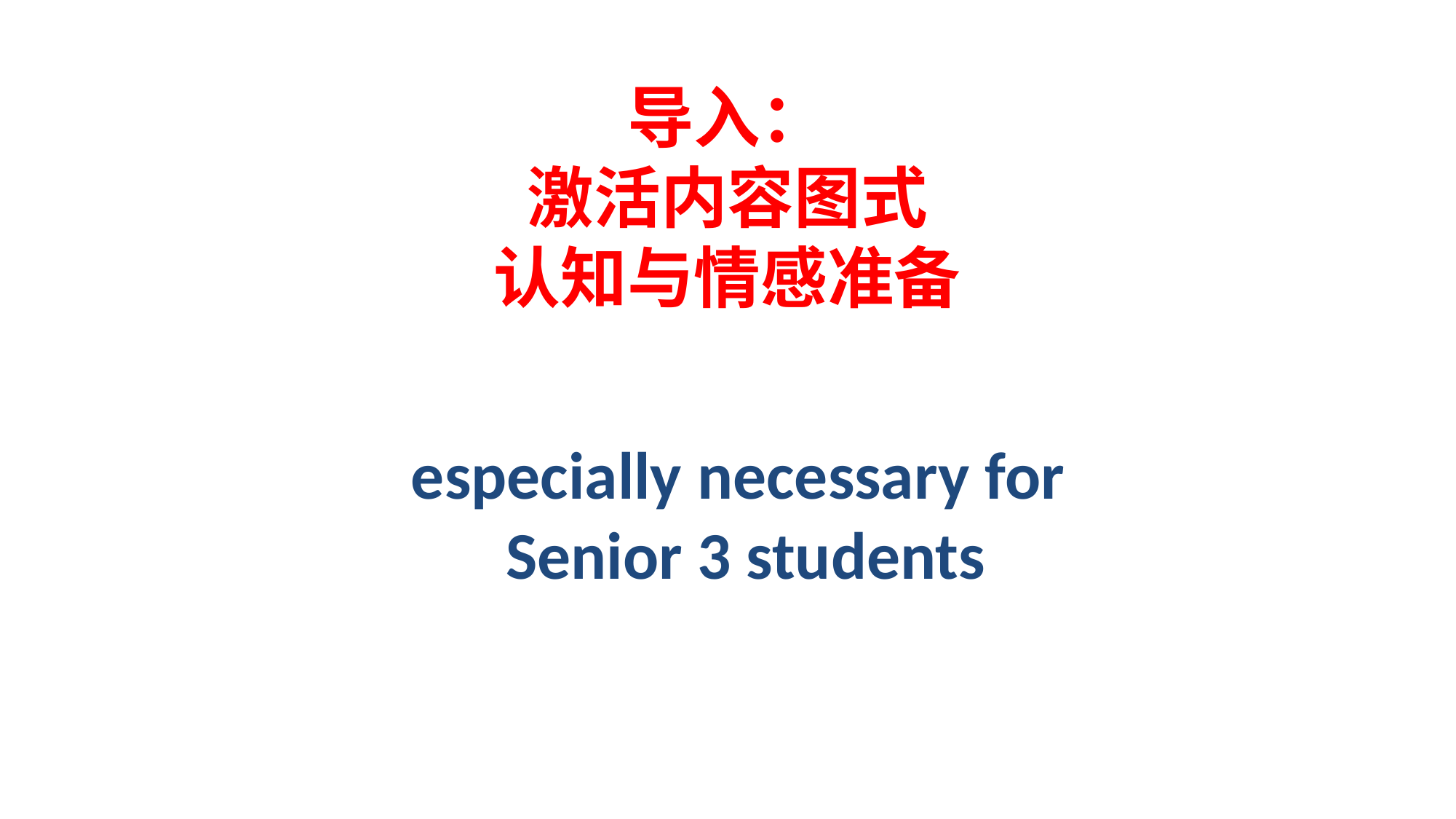

# 导入： 激活内容图式 认知与情感准备
especially necessary for
Senior 3 students